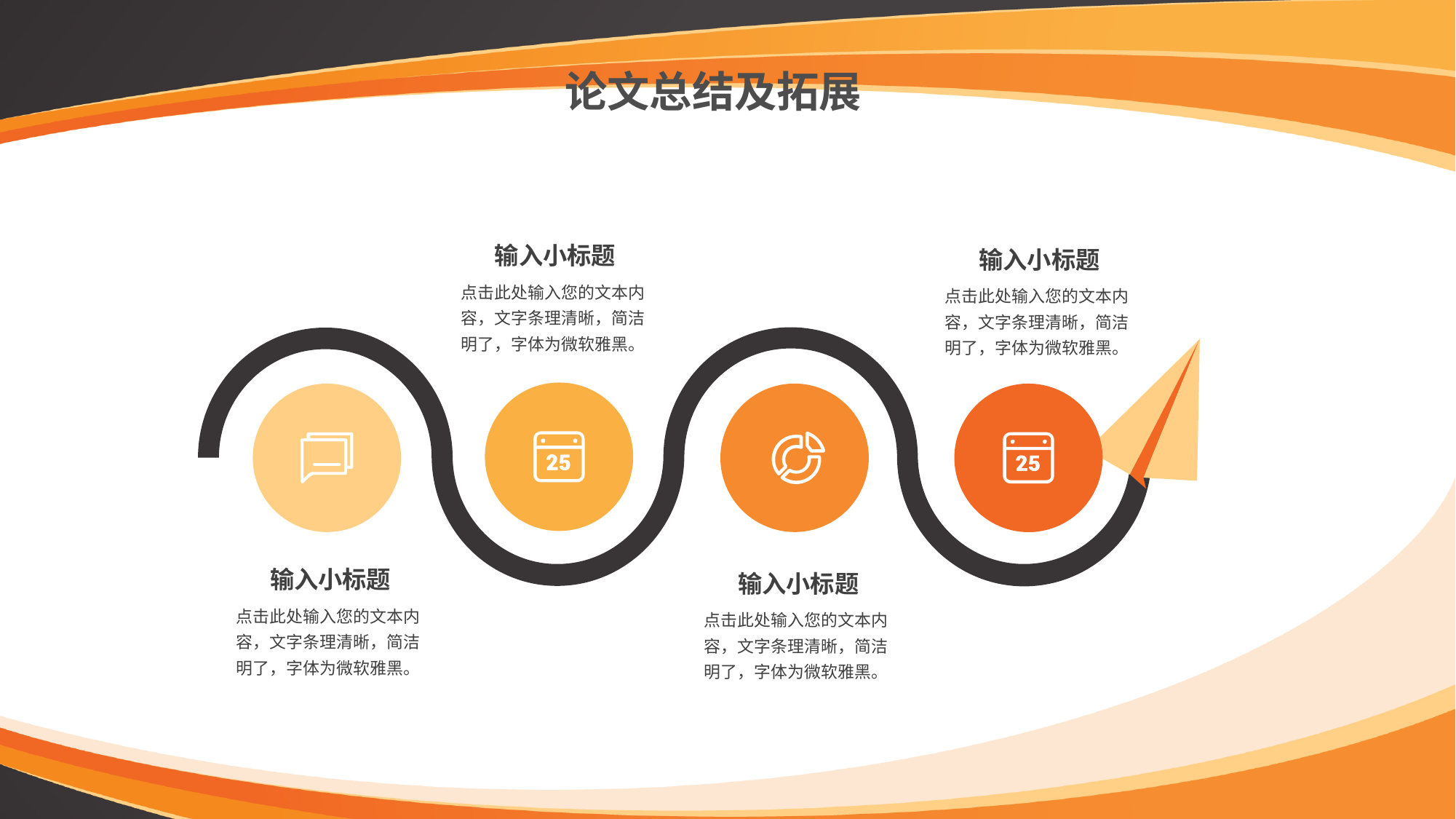

论文总结及拓展
输入小标题
输入小标题
点击此处输入您的文本内容，文字条理清晰，简洁明了，字体为微软雅黑。
点击此处输入您的文本内容，文字条理清晰，简洁明了，字体为微软雅黑。

输入小标题
输入小标题
点击此处输入您的文本内容，文字条理清晰，简洁明了，字体为微软雅黑。
点击此处输入您的文本内容，文字条理清晰，简洁明了，字体为微软雅黑。